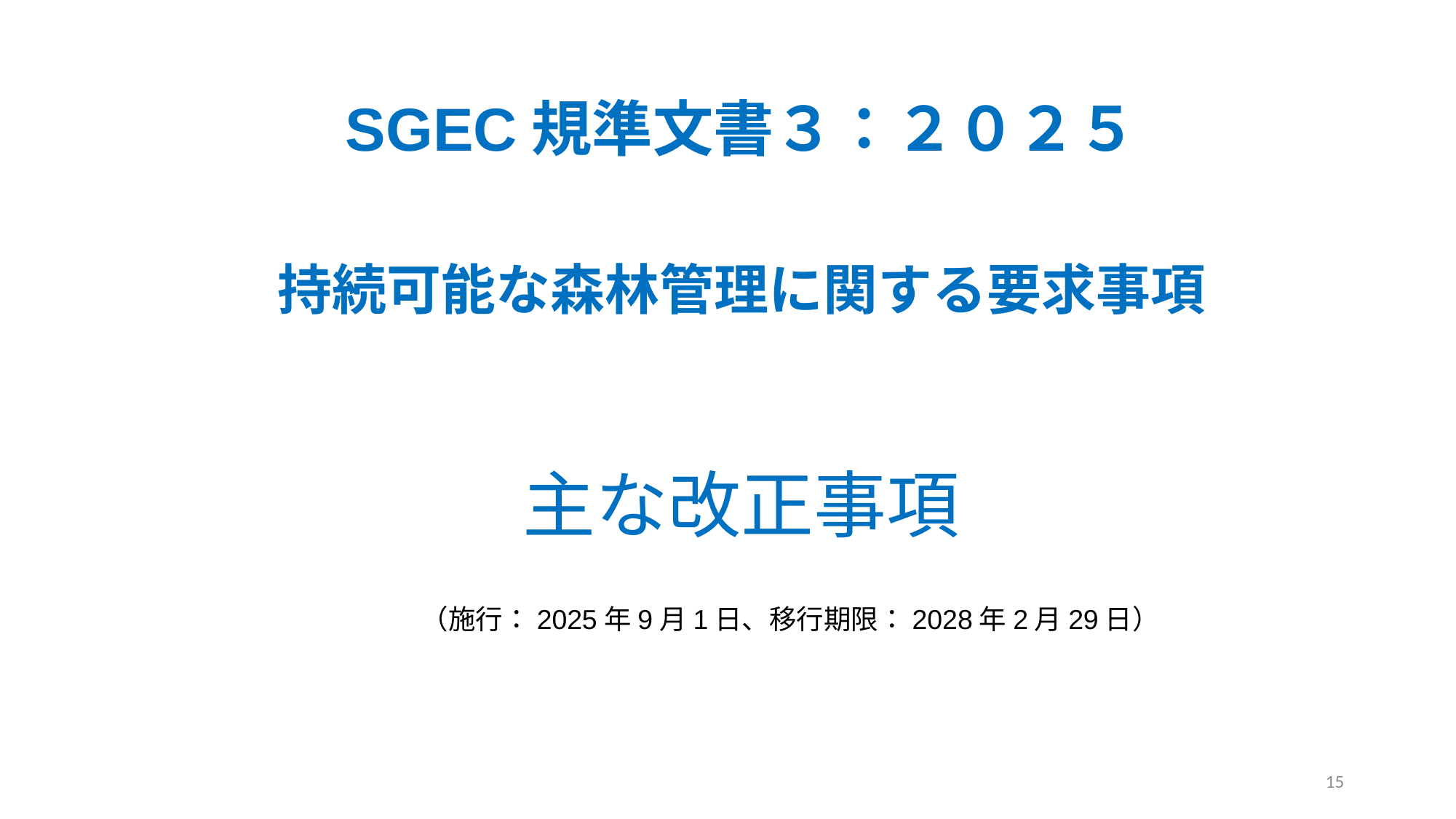

# SGEC規準文書３：２０２５ 持続可能な森林管理に関する要求事項
主な改正事項
（施行：2025年9月1日、移行期限：2028年2月29日）
15